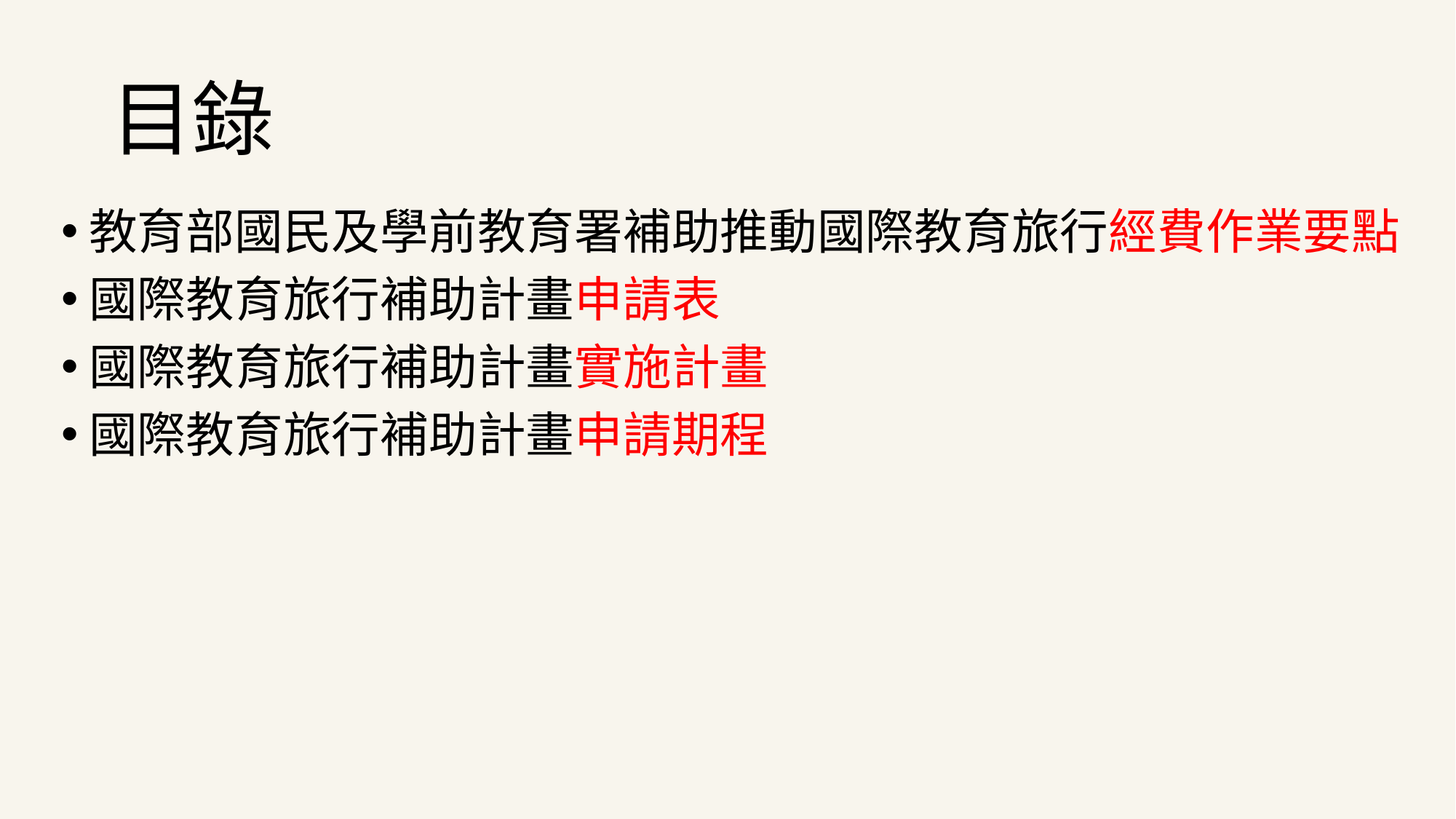

# 目錄
教育部國民及學前教育署補助推動國際教育旅行經費作業要點
國際教育旅行補助計畫申請表
國際教育旅行補助計畫實施計畫
國際教育旅行補助計畫申請期程